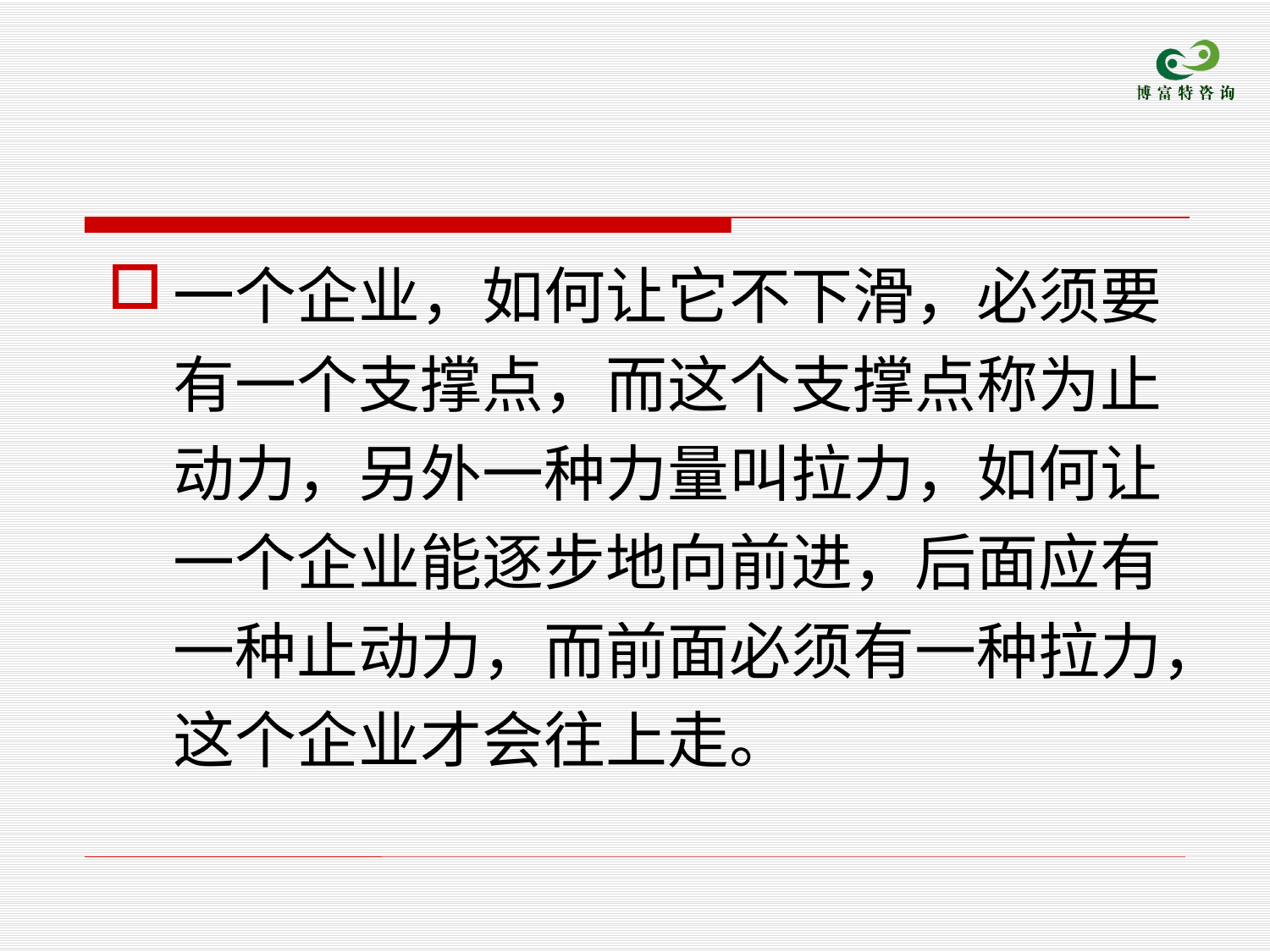

一个企业，如何让它不下滑，必须要有一个支撑点，而这个支撑点称为止动力，另外一种力量叫拉力，如何让一个企业能逐步地向前进，后面应有一种止动力，而前面必须有一种拉力，这个企业才会往上走。
32